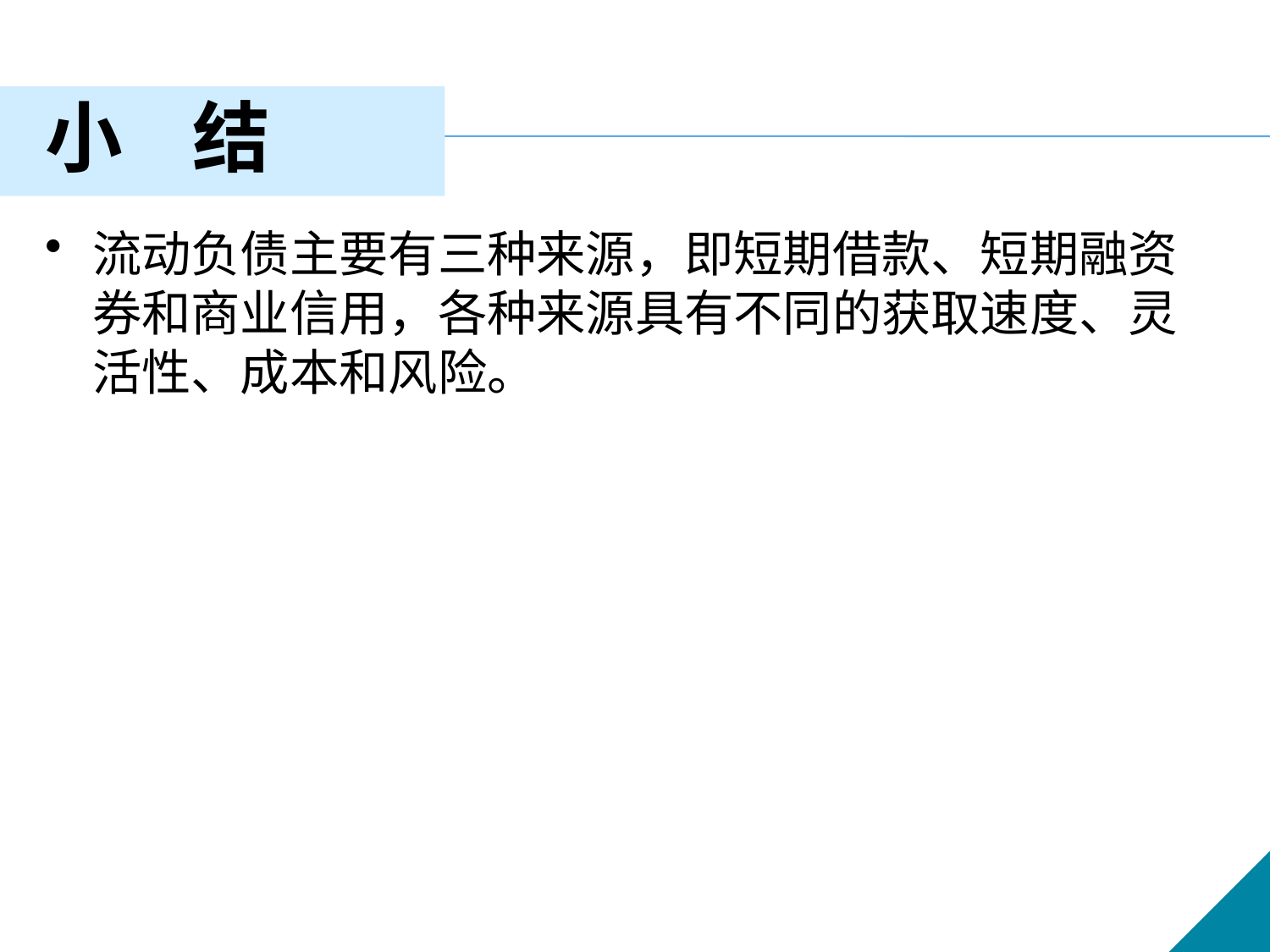

# 小    结
流动负债主要有三种来源，即短期借款、短期融资券和商业信用，各种来源具有不同的获取速度、灵活性、成本和风险。